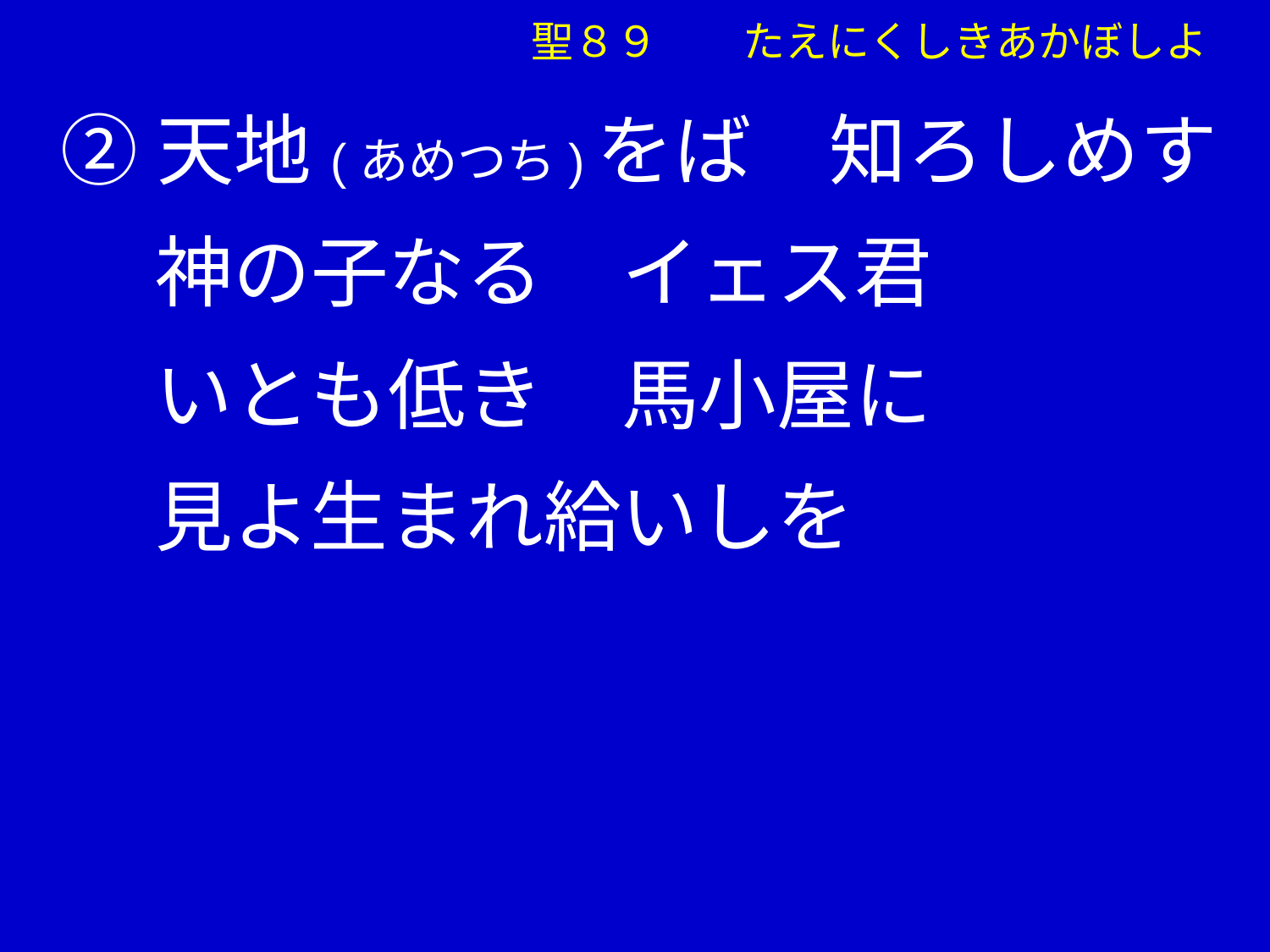

②天地(あめつち)をば　知ろしめす
　 神の子なる　イェス君
　 いとも低き　馬小屋に
　 見よ生まれ給いしを
聖８９　　たえにくしきあかぼしよ